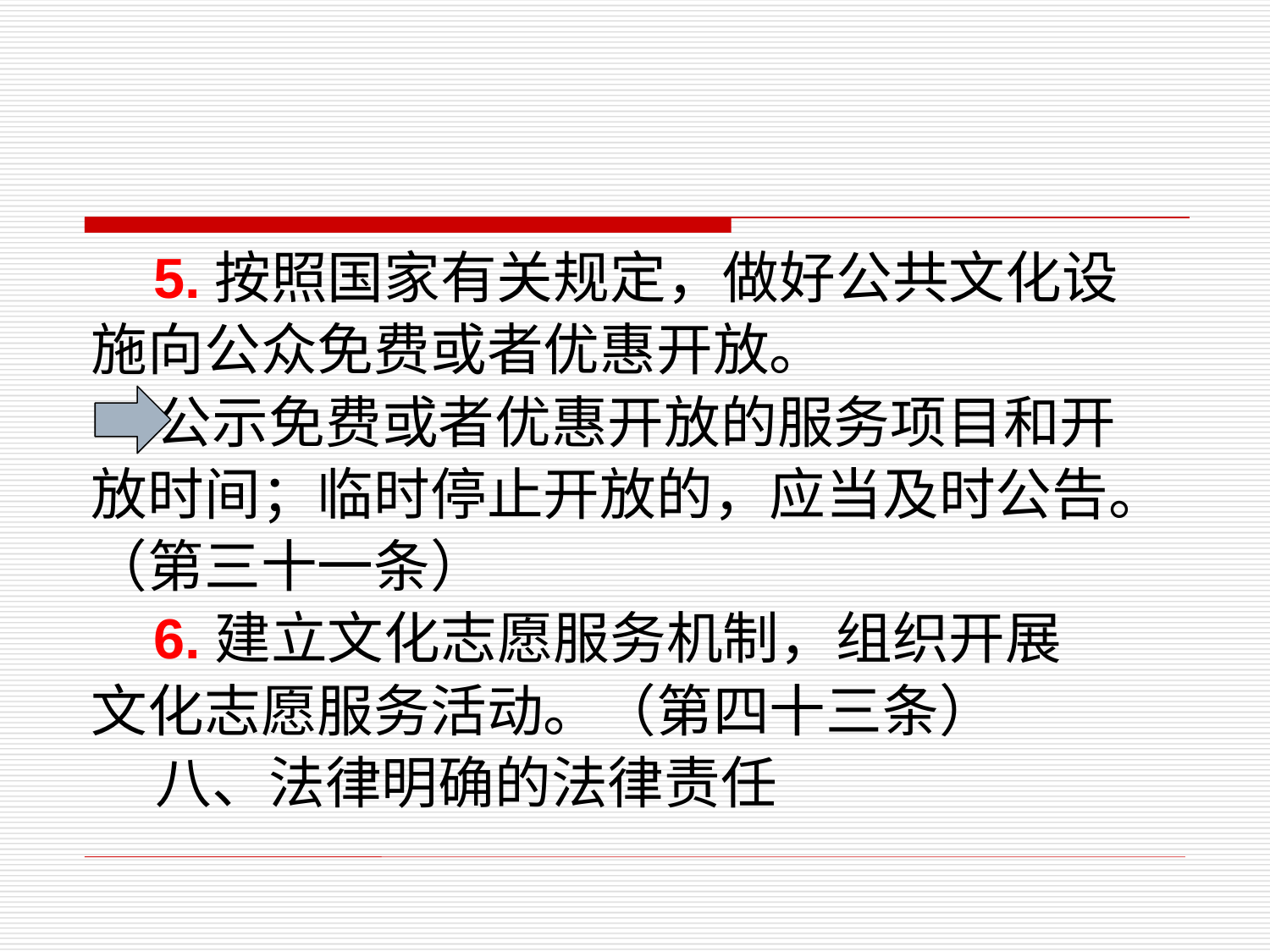

5.按照国家有关规定，做好公共文化设
施向公众免费或者优惠开放。
    公示免费或者优惠开放的服务项目和开
放时间；临时停止开放的，应当及时公告。
（第三十一条）
    6.建立文化志愿服务机制，组织开展
文化志愿服务活动。（第四十三条）
    八、法律明确的法律责任